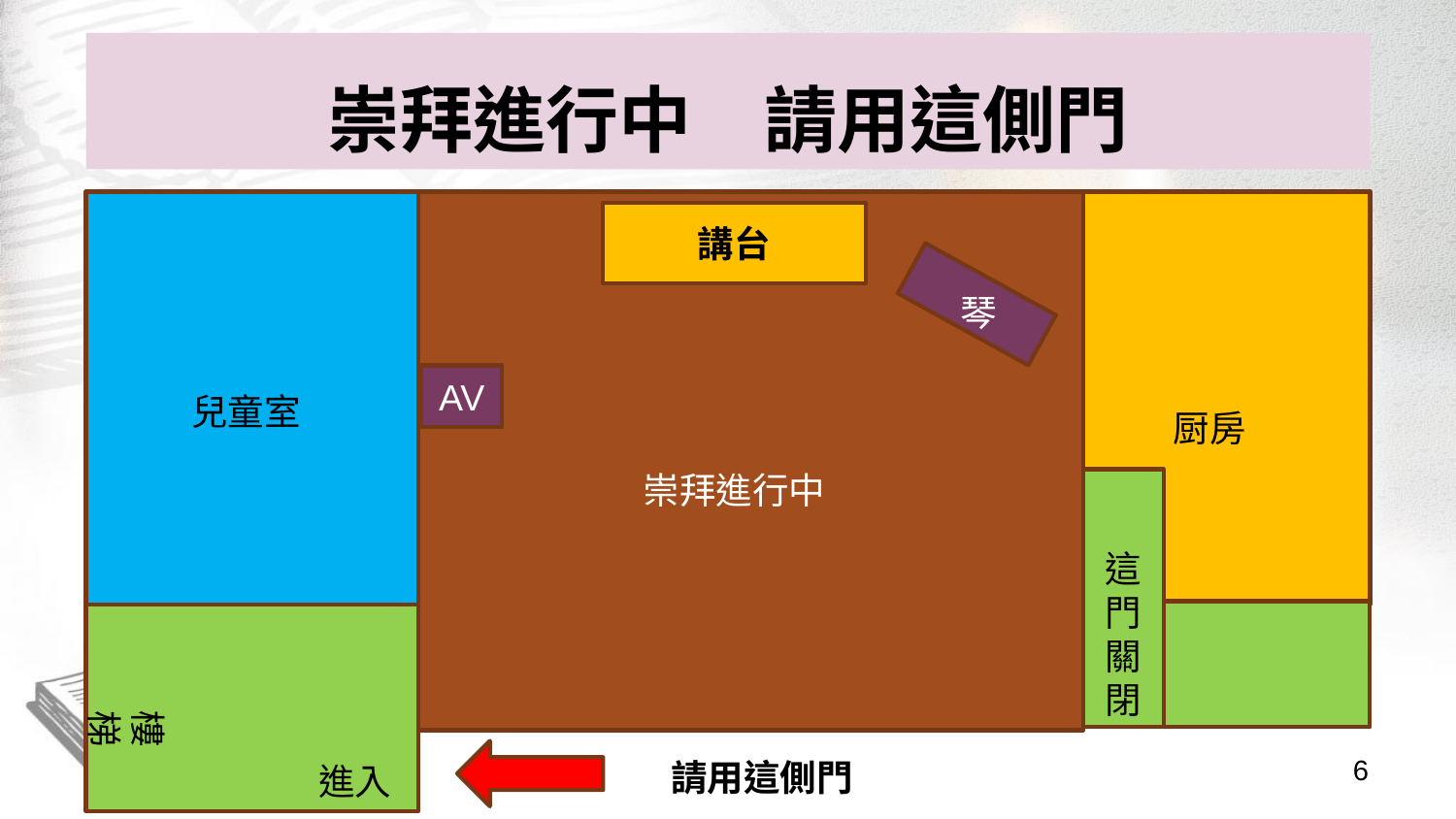

# 崇拜進行中　請用這側門

講台

琴
AV
兒童室
厨房
崇拜進行中

這門關閉

樓梯

6
請用這側門
進入